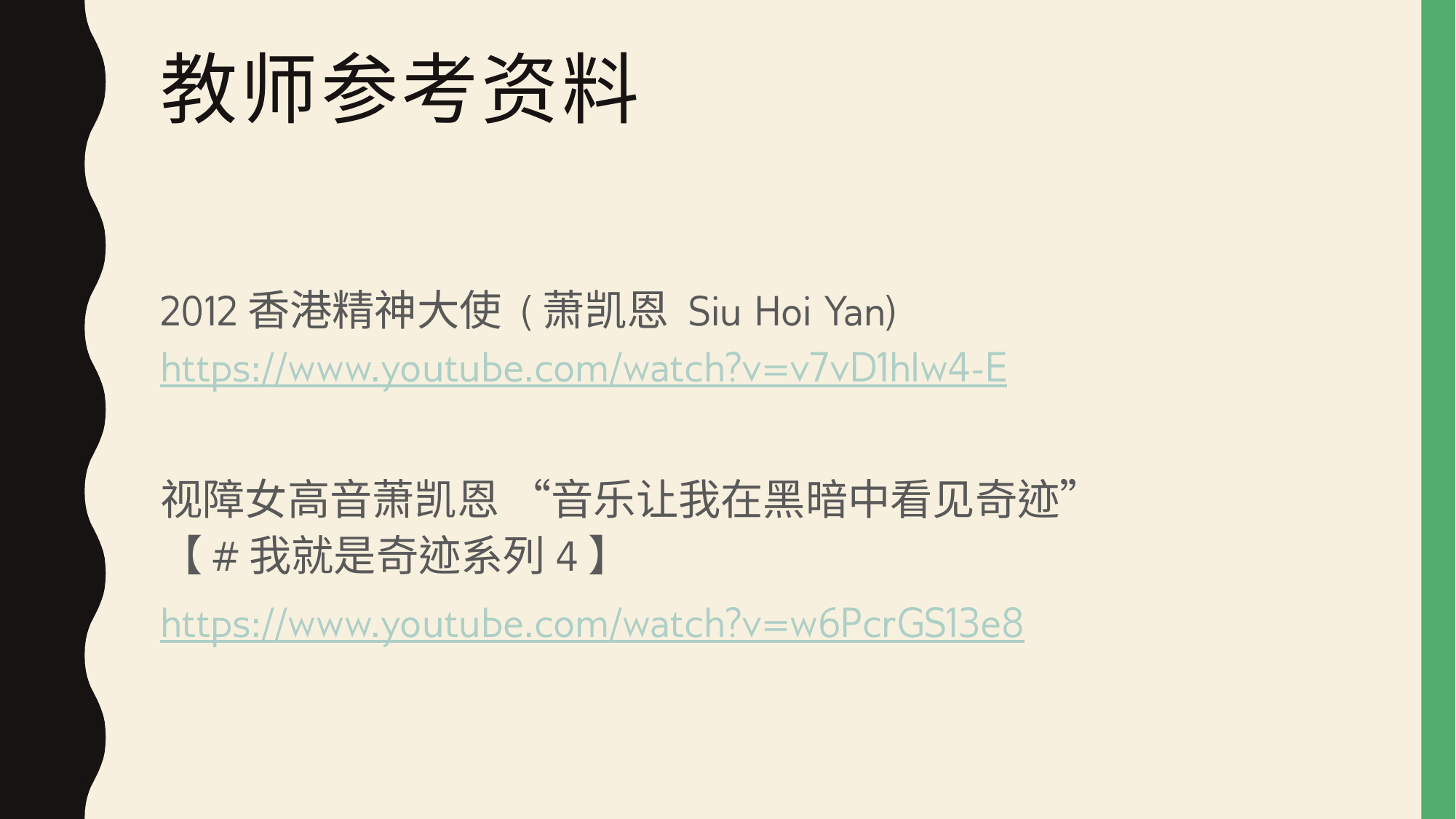

# 教师参考资料
2012香港精神大使 (萧凯恩 Siu Hoi Yan)
https://www.youtube.com/watch?v=v7vD1hlw4-E

视障女高音萧凯恩 “音乐让我在黑暗中看见奇迹”
【#我就是奇迹系列4】
https://www.youtube.com/watch?v=w6PcrGS13e8